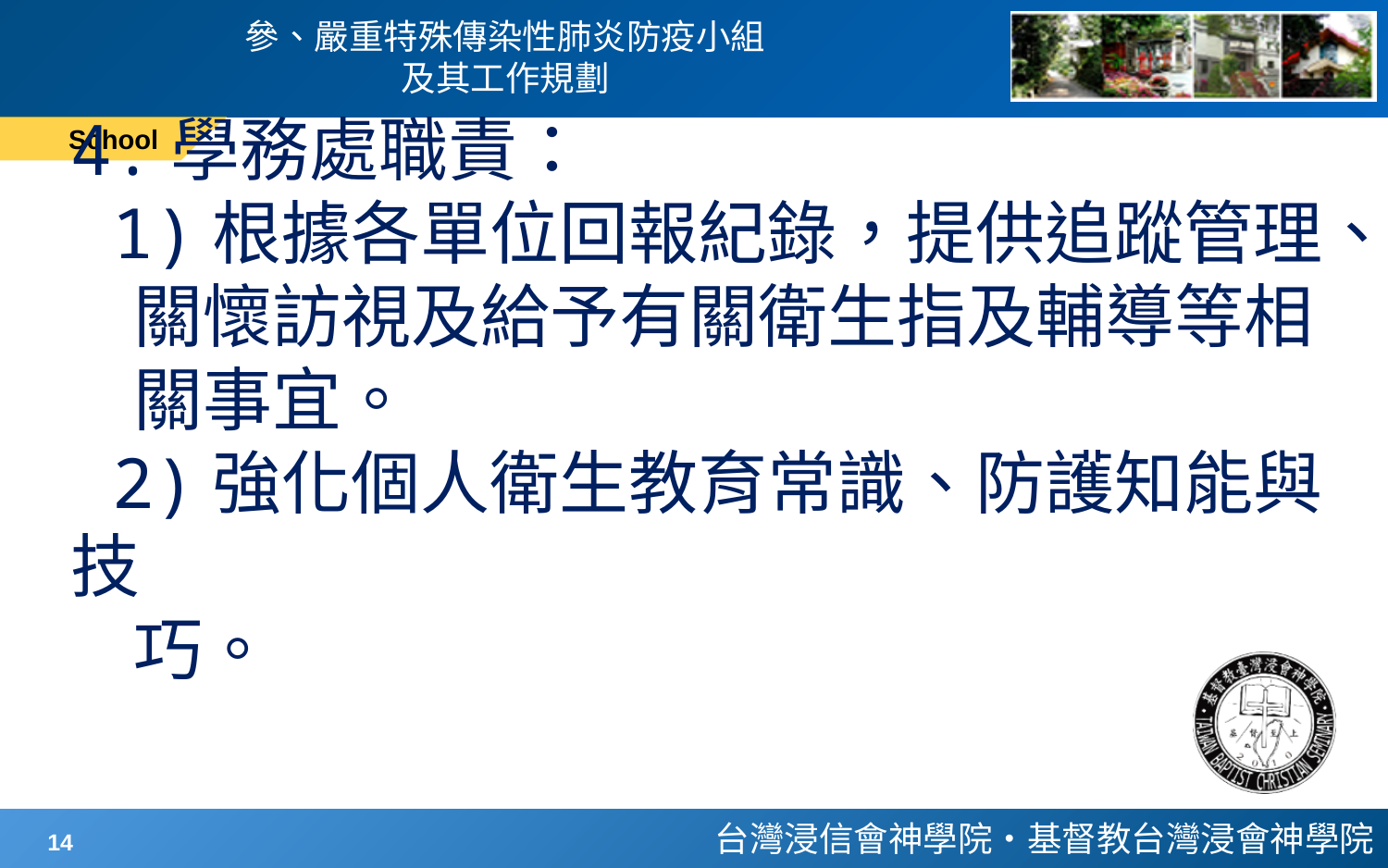

# 參、嚴重特殊傳染性肺炎防疫小組 及其工作規劃
School
4.學務處職責：
 1)根據各單位回報紀錄，提供追蹤管理、
   關懷訪視及給予有關衛生指及輔導等相
   關事宜。
 2)強化個人衛生教育常識、防護知能與技
   巧。